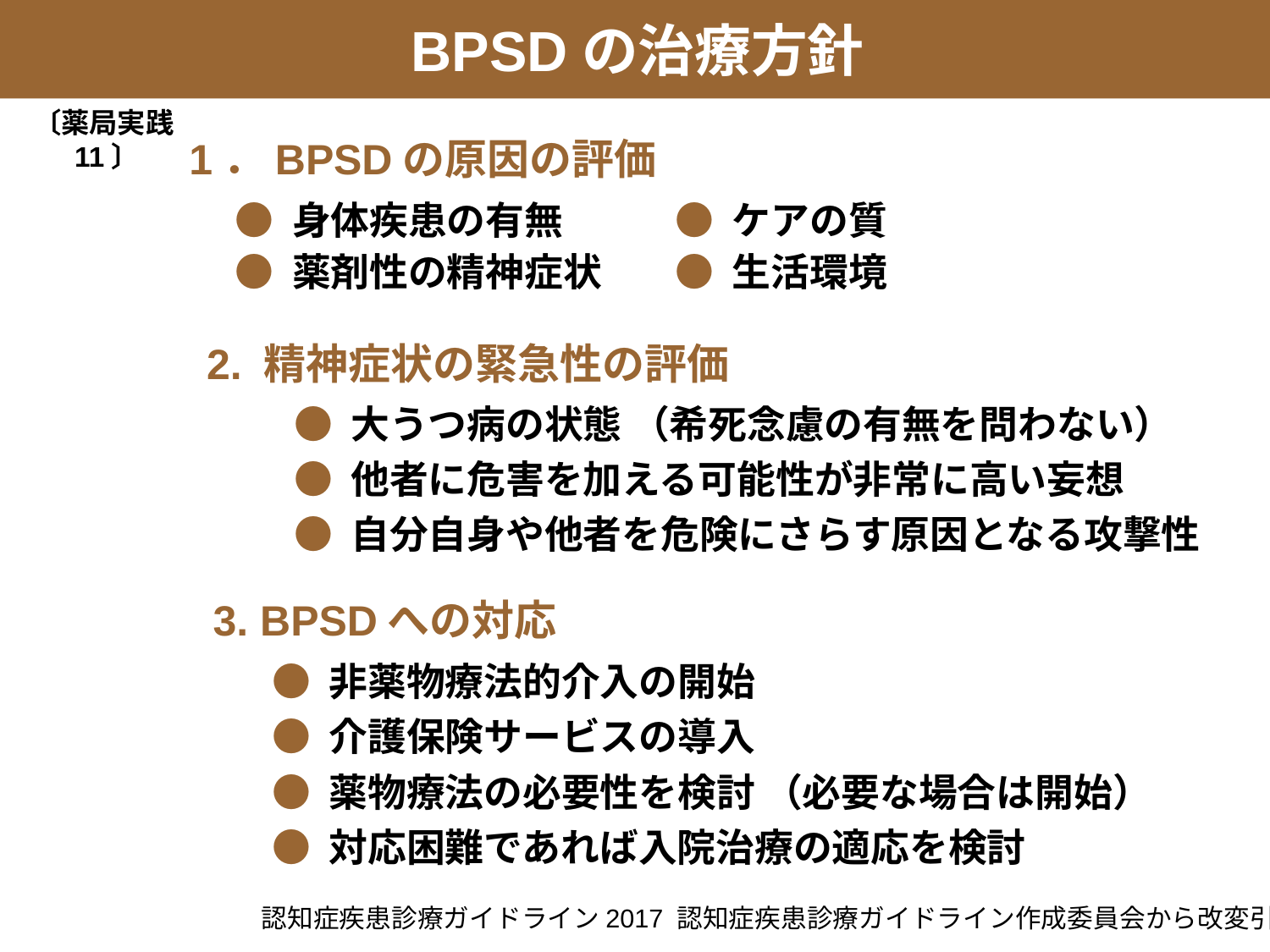

BPSDの治療方針
〔薬局実践11〕
1．BPSDの原因の評価
● ケアの質
● 生活環境
● 身体疾患の有無
● 薬剤性の精神症状
2. 精神症状の緊急性の評価
● 大うつ病の状態 （希死念慮の有無を問わない）
● 他者に危害を加える可能性が非常に高い妄想
● 自分自身や他者を危険にさらす原因となる攻撃性
3. BPSDへの対応
● 非薬物療法的介入の開始
● 介護保険サービスの導入
● 薬物療法の必要性を検討 （必要な場合は開始）
● 対応困難であれば入院治療の適応を検討
認知症疾患診療ガイドライン2017 認知症疾患診療ガイドライン作成委員会から改変引用